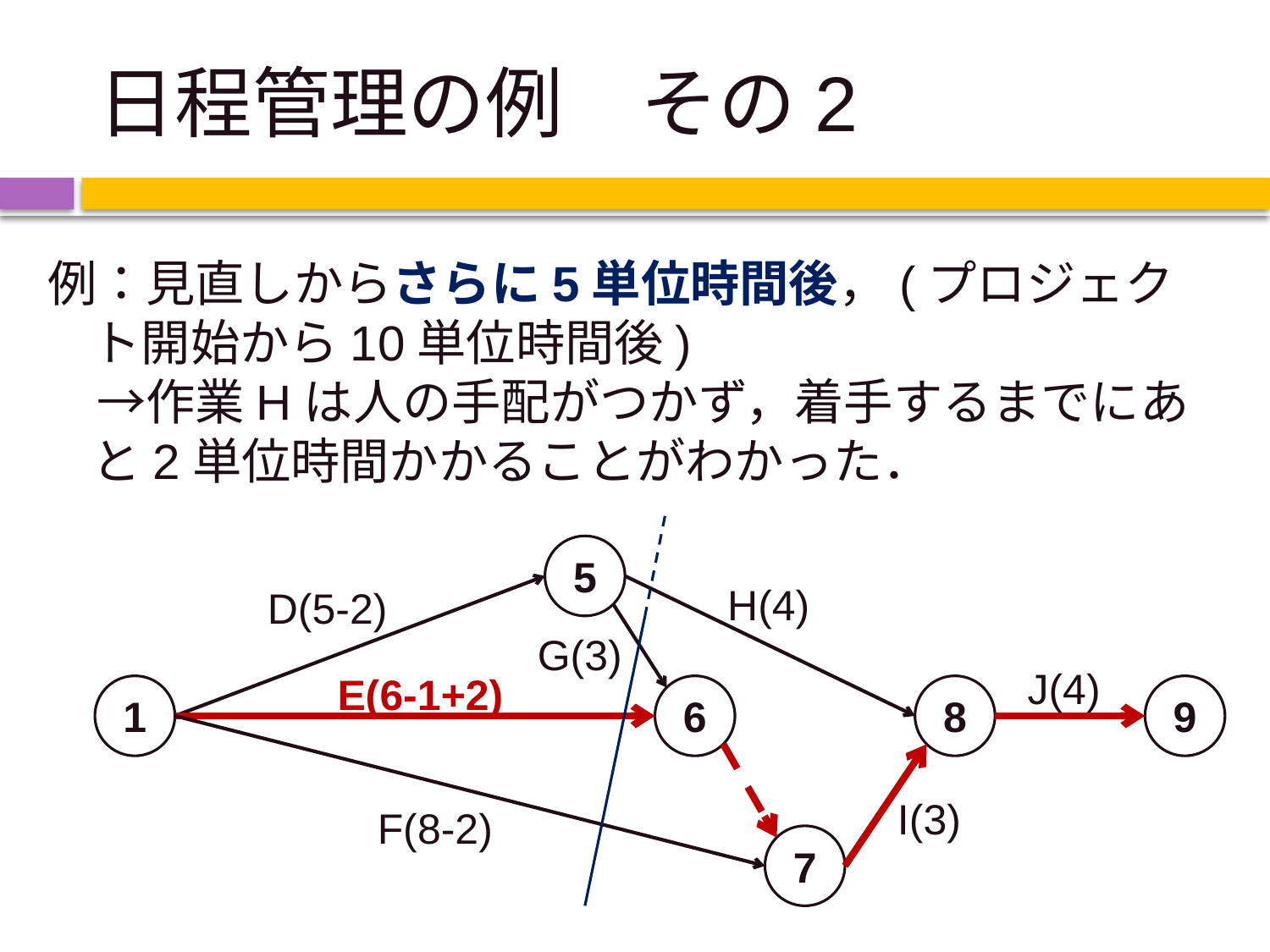

# 日程管理の例　その2
例：見直しからさらに5単位時間後，(プロジェクト開始から10単位時間後)
　→作業Hは人の手配がつかず，着手するまでにあと2単位時間かかることがわかった．
5
H(4)
D(5-2)
G(3)
J(4)
E(6-1+2)
1
6
8
9
I(3)
F(8-2)
7